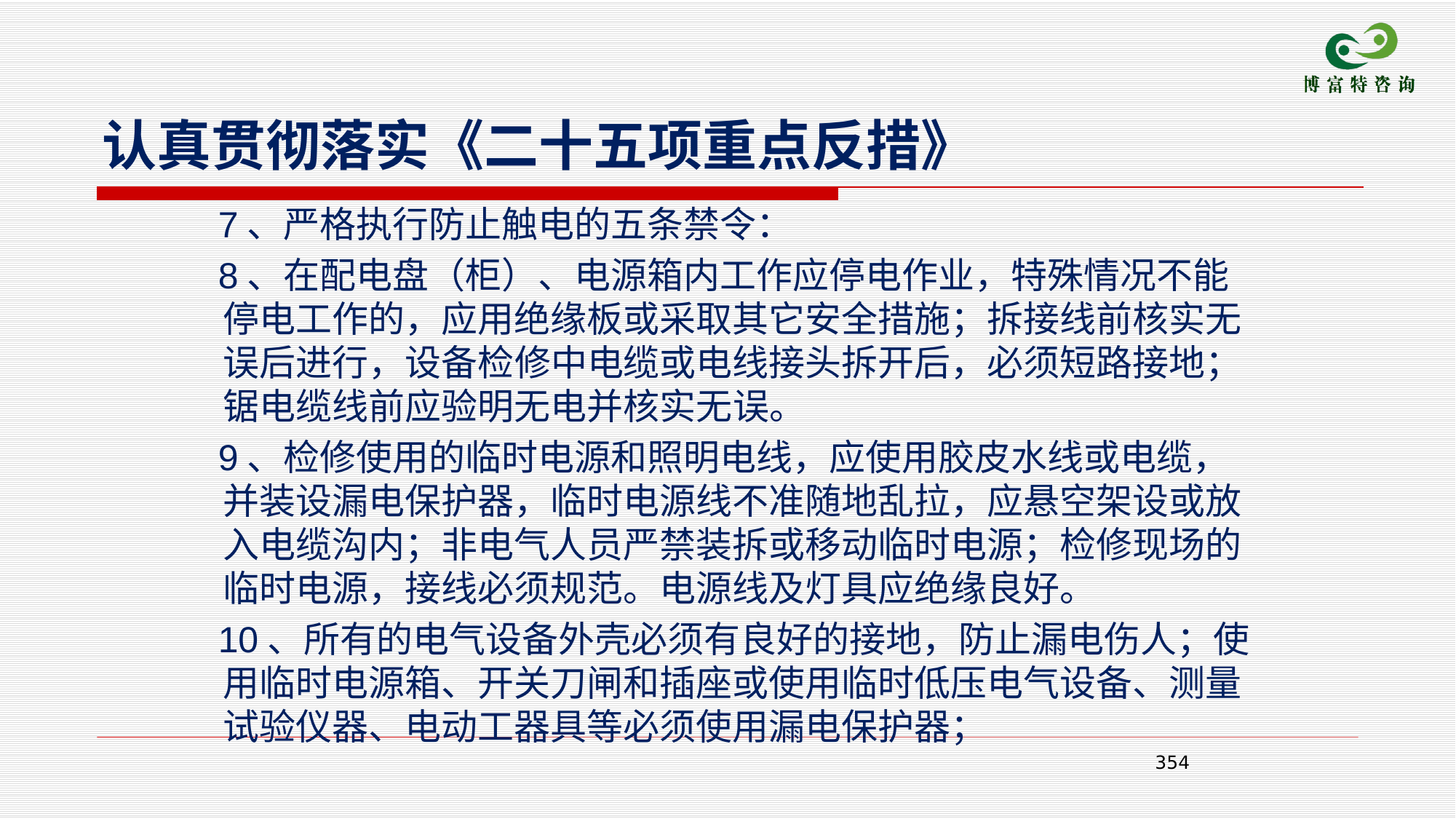

认真贯彻落实《二十五项重点反措》
     7、严格执行防止触电的五条禁令：
     8、在配电盘（柜）、电源箱内工作应停电作业，特殊情况不能停电工作的，应用绝缘板或采取其它安全措施；拆接线前核实无误后进行，设备检修中电缆或电线接头拆开后，必须短路接地；锯电缆线前应验明无电并核实无误。
     9、检修使用的临时电源和照明电线，应使用胶皮水线或电缆，并装设漏电保护器，临时电源线不准随地乱拉，应悬空架设或放入电缆沟内；非电气人员严禁装拆或移动临时电源；检修现场的临时电源，接线必须规范。电源线及灯具应绝缘良好。
     10、所有的电气设备外壳必须有良好的接地，防止漏电伤人；使用临时电源箱、开关刀闸和插座或使用临时低压电气设备、测量试验仪器、电动工器具等必须使用漏电保护器；

354